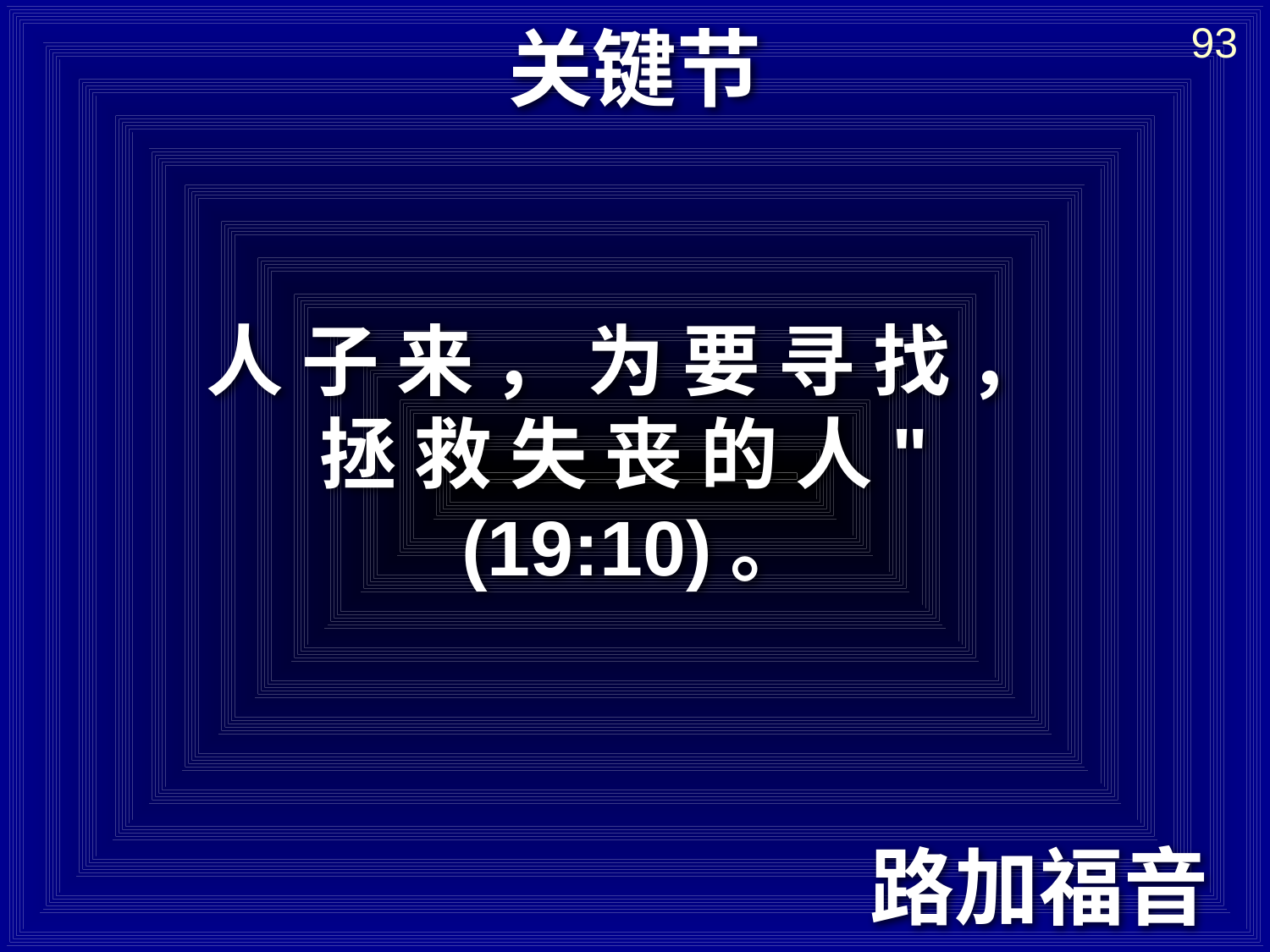

# 关键节
93

人 子 来 ， 为 要 寻 找 ，
拯 救 失 丧 的 人"
(19:10)。
路加福音